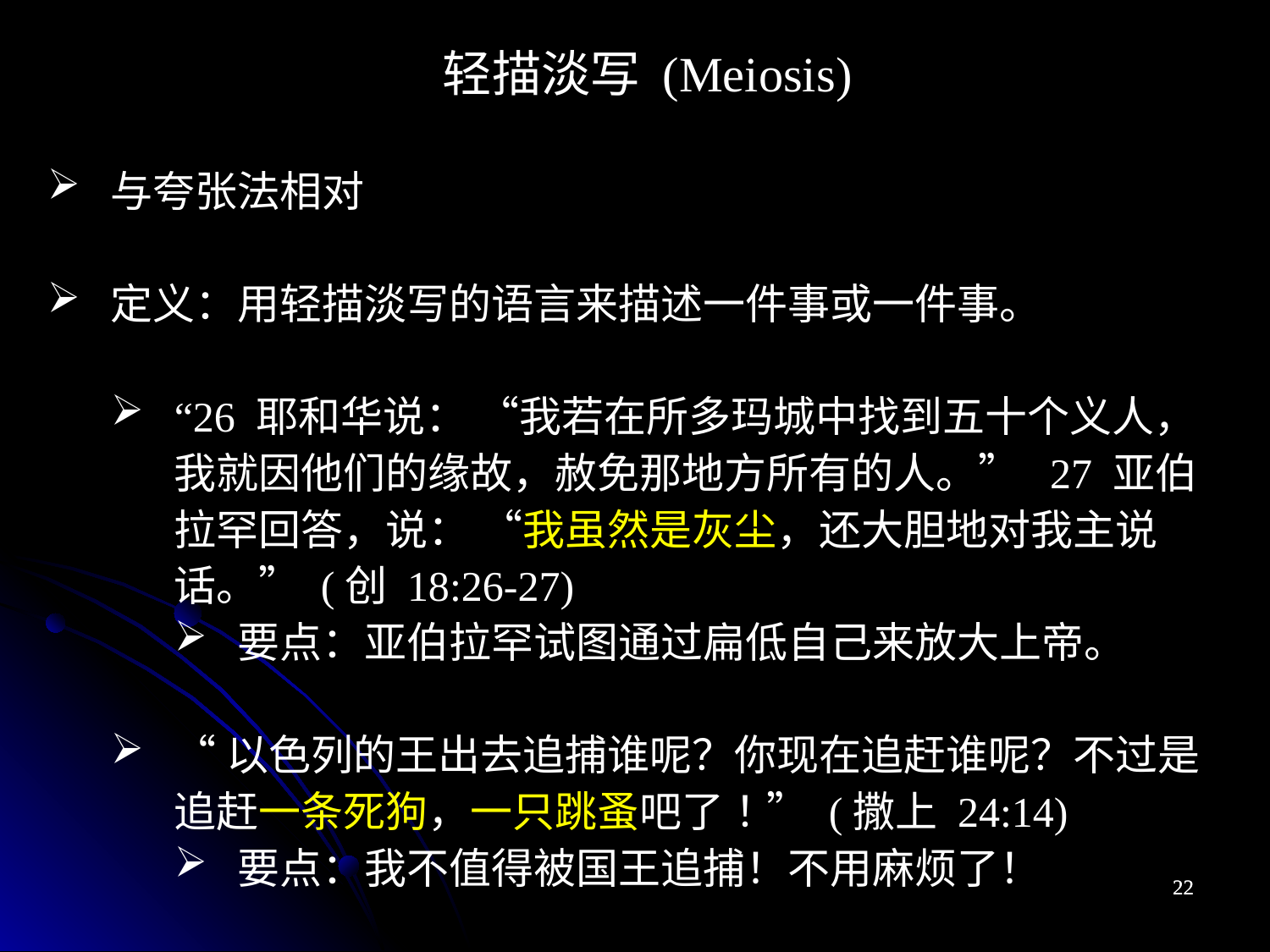

轻描淡写 (Meiosis)
与夸张法相对

定义：用轻描淡写的语言来描述一件事或一件事。

“26 耶和华说： “我若在所多玛城中找到五十个义人，我就因他们的缘故，赦免那地方所有的人。”  27 亚伯拉罕回答，说： “我虽然是灰尘，还大胆地对我主说话。” (创 18:26-27)
要点：亚伯拉罕试图通过扁低自己来放大上帝。

“以色列的王出去追捕谁呢？你现在追赶谁呢？不过是追赶一条死狗，一只跳蚤吧了！” (撒上 24:14)
要点：我不值得被国王追捕！不用麻烦了！
22
22